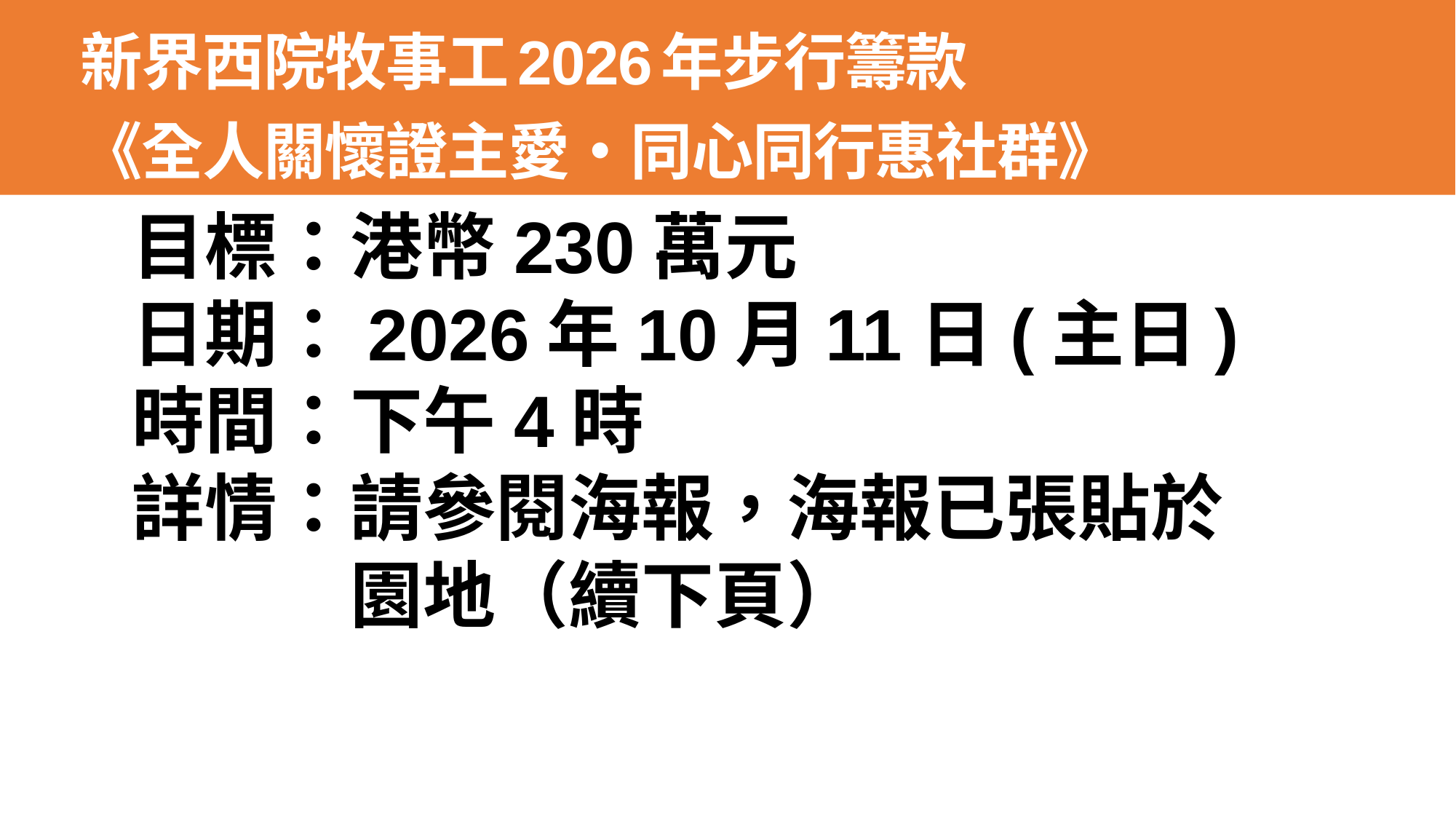

新界西院牧事工2026年步行籌款
《全人關懷證主愛‧同心同行惠社群》
目標：港幣230萬元
日期：2026年10月11日(主日)
時間：下午4時
詳情：請參閱海報，海報已張貼於
		園地（續下頁）